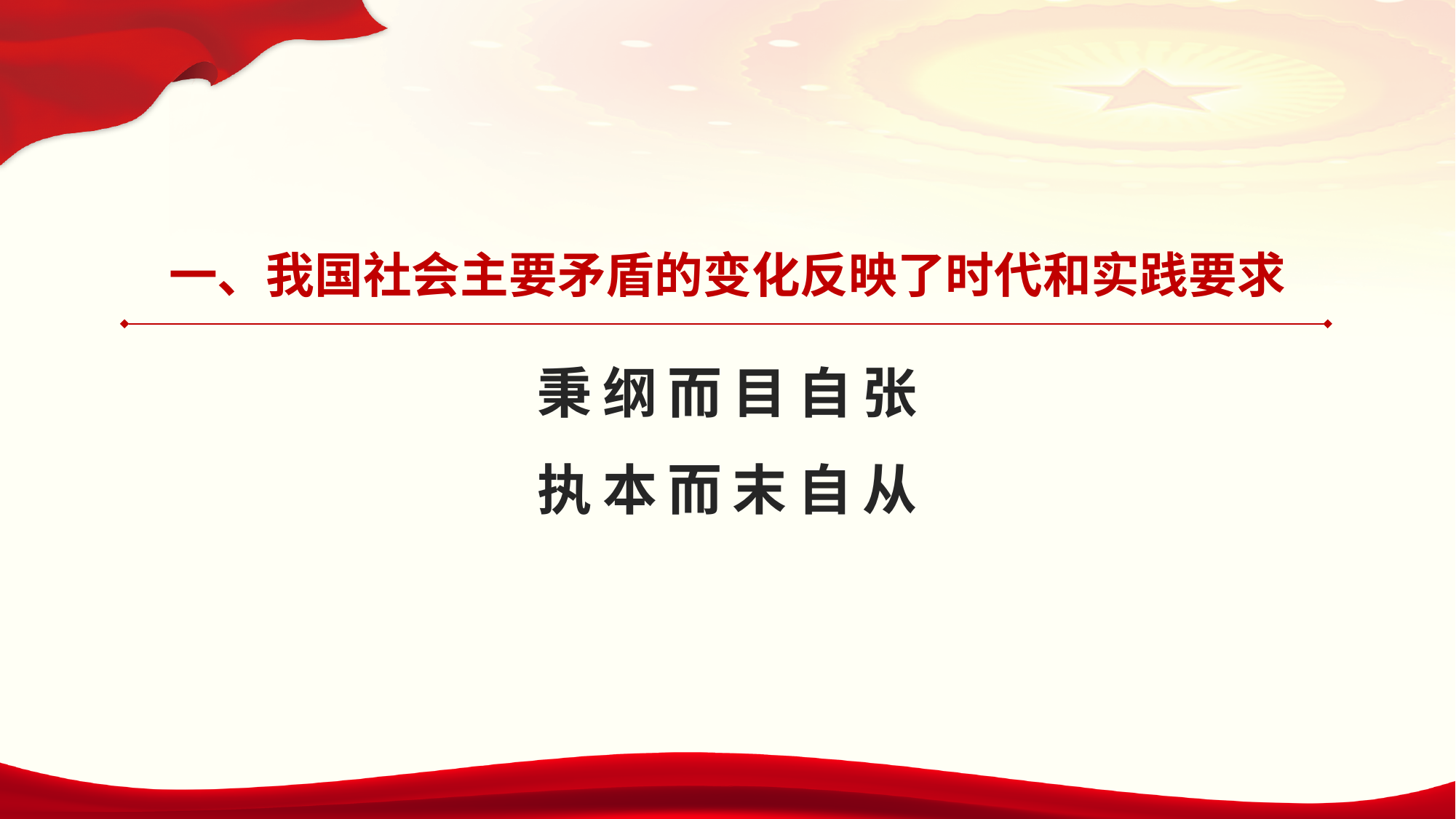

一、我国社会主要矛盾的变化反映了时代和实践要求
秉纲而目自张
执本而末自从